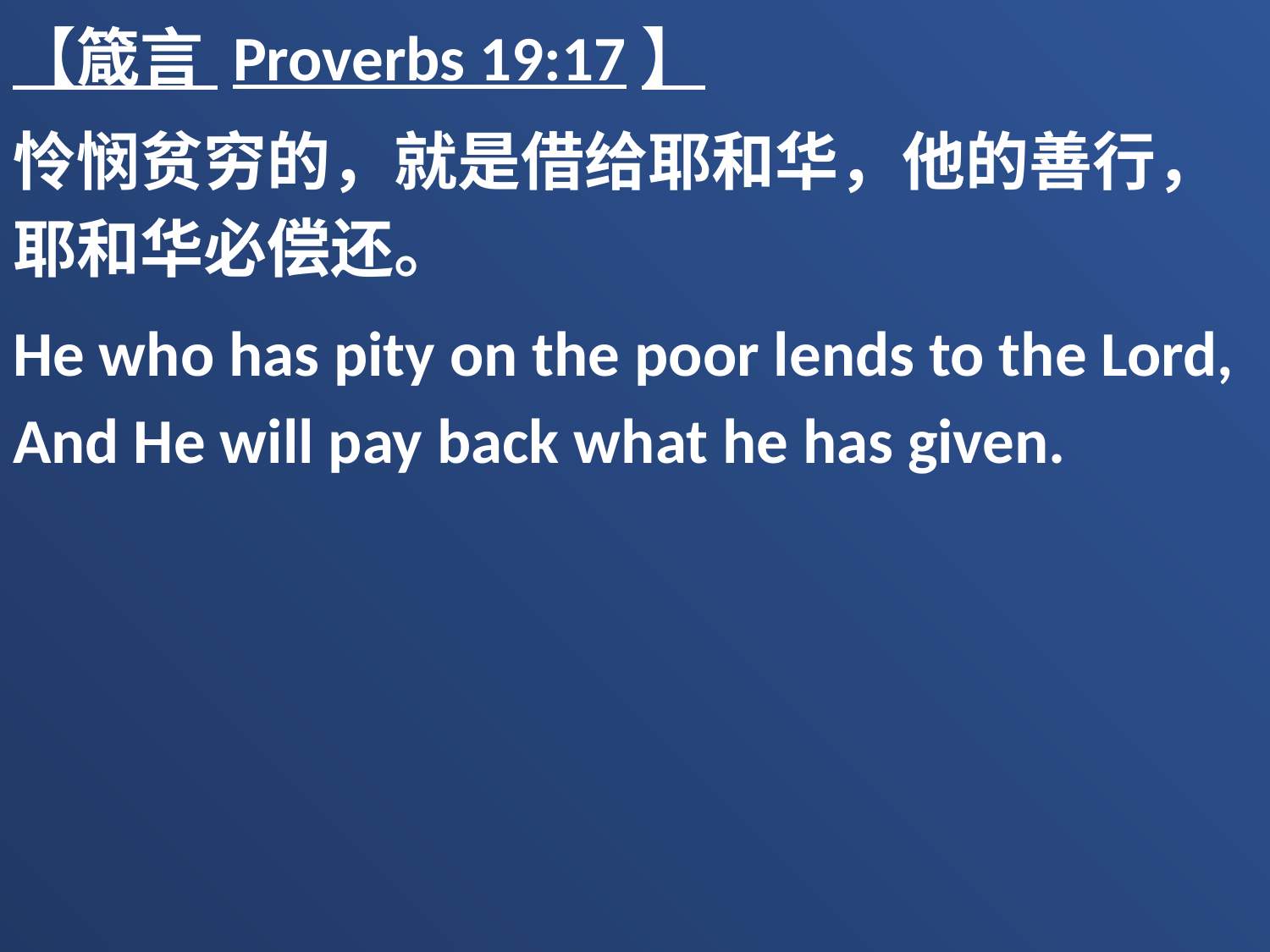

【箴言 Proverbs 19:17】
怜悯贫穷的，就是借给耶和华，他的善行，耶和华必偿还。
He who has pity on the poor lends to the Lord, And He will pay back what he has given.